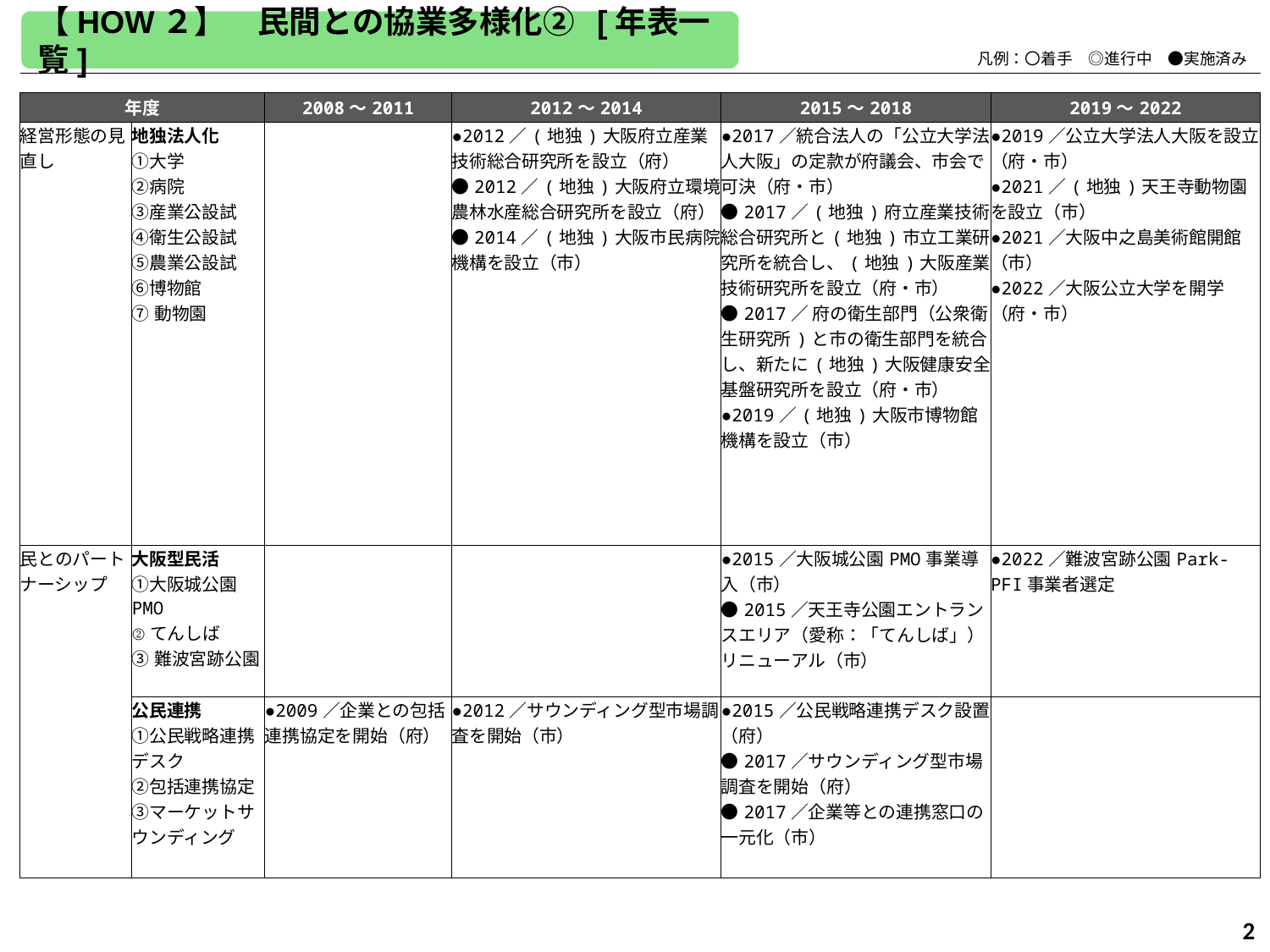

【HOW２】　民間との協業多様化②  [年表一覧]
　　　　凡例：〇着手　◎進行中　●実施済み
| 年度 |  | 2008～2011 | 2012～2014 | 2015～2018 | 2019～2022 |
| --- | --- | --- | --- | --- | --- |
| 経営形態の見直し | 地独法人化 ①大学 ②病院 ③産業公設試 ④衛生公設試 ⑤農業公設試 ⑥博物館 ⑦動物園 |  | ●2012／(地独)大阪府立産業技術総合研究所を設立（府） ●2012／(地独)大阪府立環境農林水産総合研究所を設立（府） ●2014／(地独)大阪市民病院機構を設立（市） | ●2017／統合法人の「公立大学法人大阪」の定款が府議会、市会で可決（府・市） ●2017／(地独)府立産業技術総合研究所と(地独)市立工業研究所を統合し、(地独)大阪産業技術研究所を設立（府・市） ●2017／ 府の衛生部門（公衆衛生研究所)と市の衛生部門を統合し、新たに(地独)大阪健康安全基盤研究所を設立（府・市） ●2019／(地独)大阪市博物館 機構を設立（市） | ●2019／公立大学法人大阪を設立（府・市） ●2021／(地独)天王寺動物園を設立（市） ●2021／大阪中之島美術館開館 （市） ●2022／大阪公立大学を開学 （府・市） |
| 民とのパートナーシップ | 大阪型民活 ①大阪城公園PMO ②てんしば ➂難波宮跡公園 |  |  | ●2015／大阪城公園PMO事業導入（市） ●2015／天王寺公園エントランスエリア（愛称：「てんしば」）リニューアル（市） | ●2022／難波宮跡公園Park-PFI事業者選定 |
|  | 公民連携 ①公民戦略連携デスク ②包括連携協定 ③マーケットサウンディング | ●2009／企業との包括連携協定を開始（府） | ●2012／サウンディング型市場調査を開始（市） | ●2015／公民戦略連携デスク設置（府） ●2017／サウンディング型市場調査を開始（府） ●2017／企業等との連携窓口の一元化（市） |  |
2